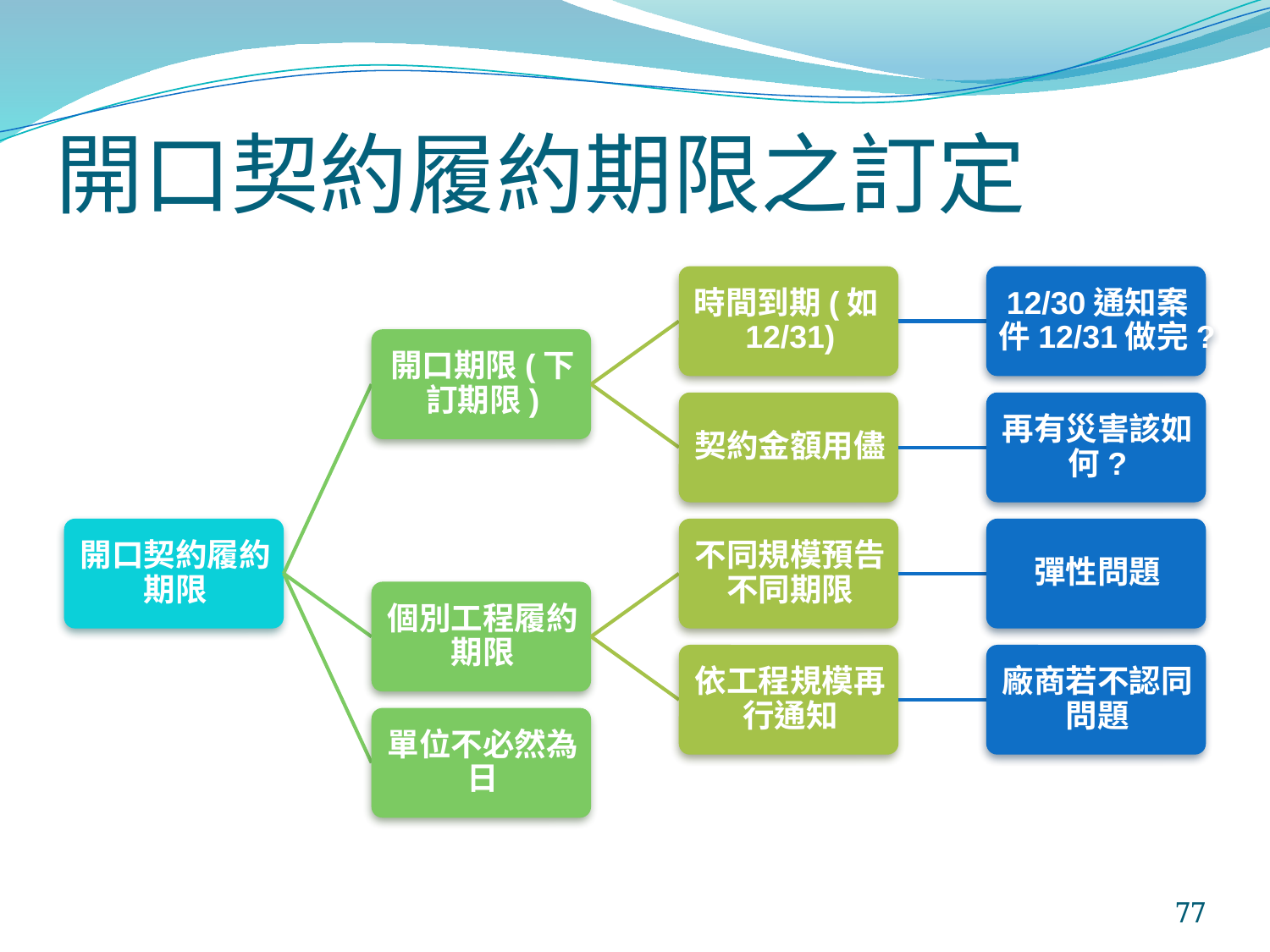

# 開口契約履約期限之訂定
開口契約履約期限

開口期限(下訂期限)

時間到期(如12/31)

12/30通知案件12/31做完?

契約金額用儘

再有災害該如何?

個別工程履約期限

不同規模預告不同期限

彈性問題

依工程規模再行通知

廠商若不認同問題

單位不必然為日
77